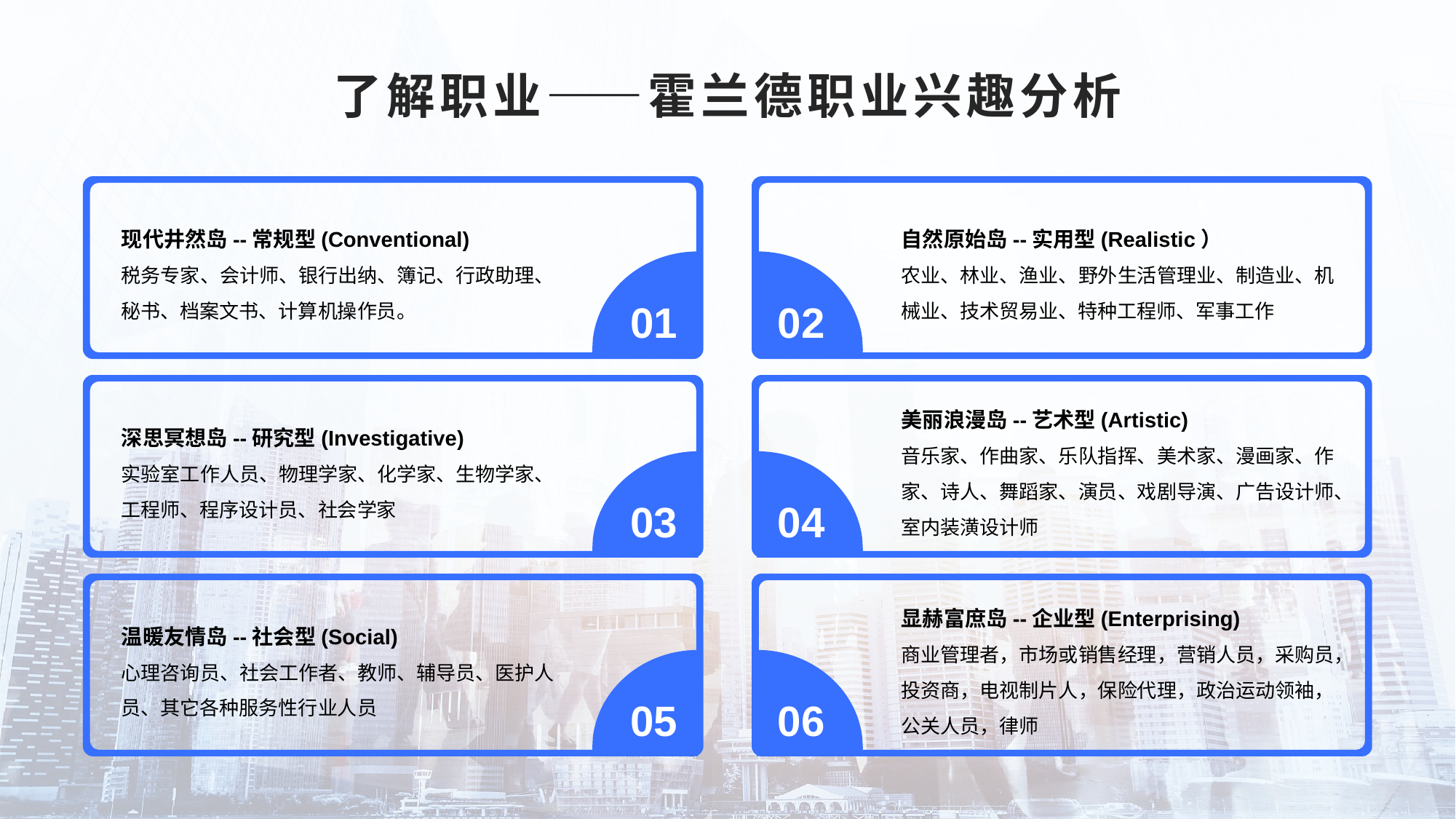

# 了解职业——霍兰德职业兴趣分析
现代井然岛--常规型(Conventional)
税务专家、会计师、银行出纳、簿记、行政助理、秘书、档案文书、计算机操作员。
自然原始岛--实用型(Realistic）
农业、林业、渔业、野外生活管理业、制造业、机械业、技术贸易业、特种工程师、军事工作
01
02
深思冥想岛--研究型(Investigative)
实验室工作人员、物理学家、化学家、生物学家、工程师、程序设计员、社会学家
美丽浪漫岛--艺术型(Artistic)
音乐家、作曲家、乐队指挥、美术家、漫画家、作家、诗人、舞蹈家、演员、戏剧导演、广告设计师、室内装潢设计师
03
04
温暖友情岛--社会型(Social)
心理咨询员、社会工作者、教师、辅导员、医护人员、其它各种服务性行业人员
显赫富庶岛--企业型(Enterprising)
商业管理者，市场或销售经理，营销人员，采购员，投资商，电视制片人，保险代理，政治运动领袖，公关人员，律师
05
06